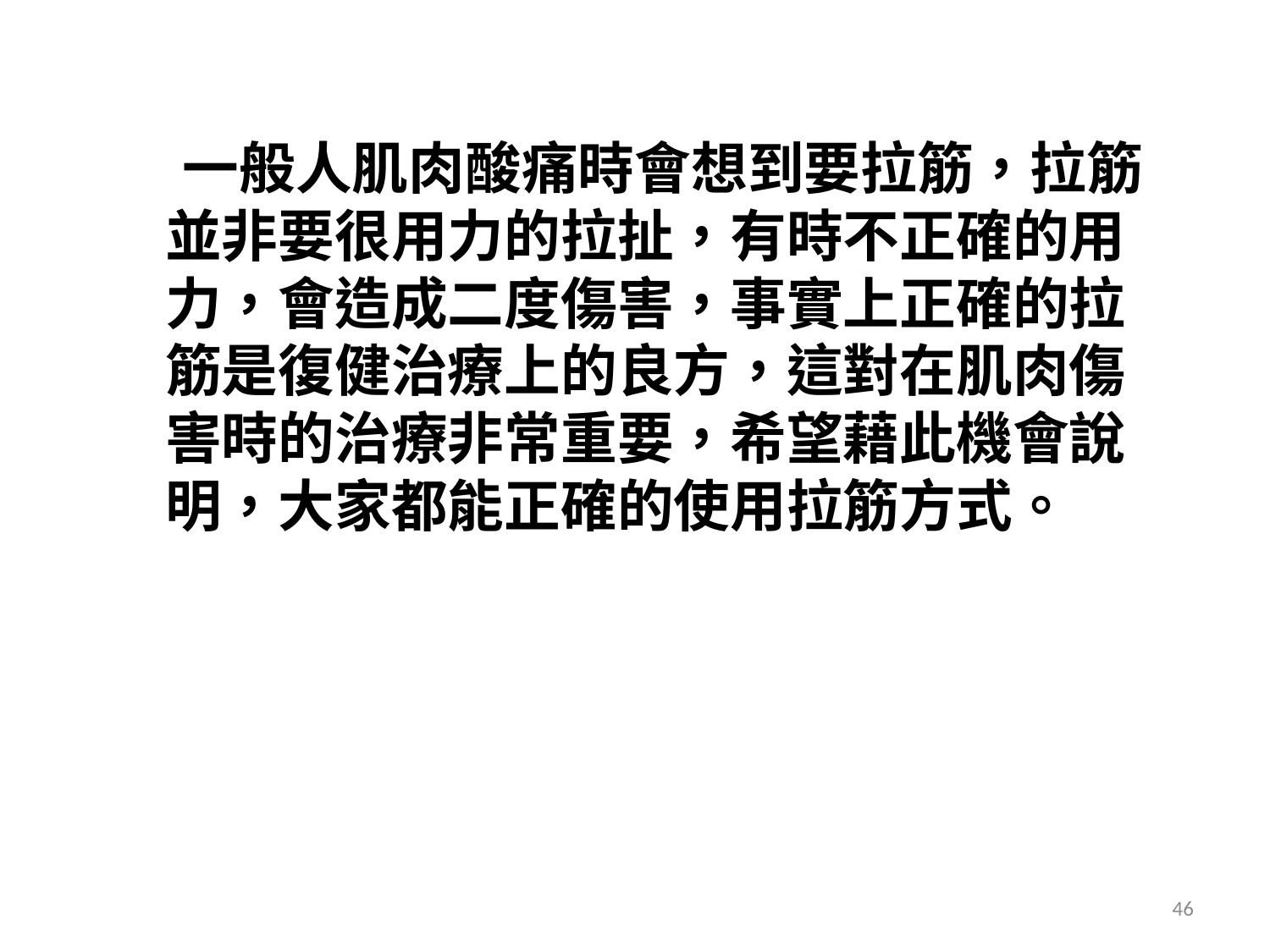

一般人肌肉酸痛時會想到要拉筋，拉筋並非要很用力的拉扯，有時不正確的用力，會造成二度傷害，事實上正確的拉筋是復健治療上的良方，這對在肌肉傷害時的治療非常重要，希望藉此機會說明，大家都能正確的使用拉筋方式。

46